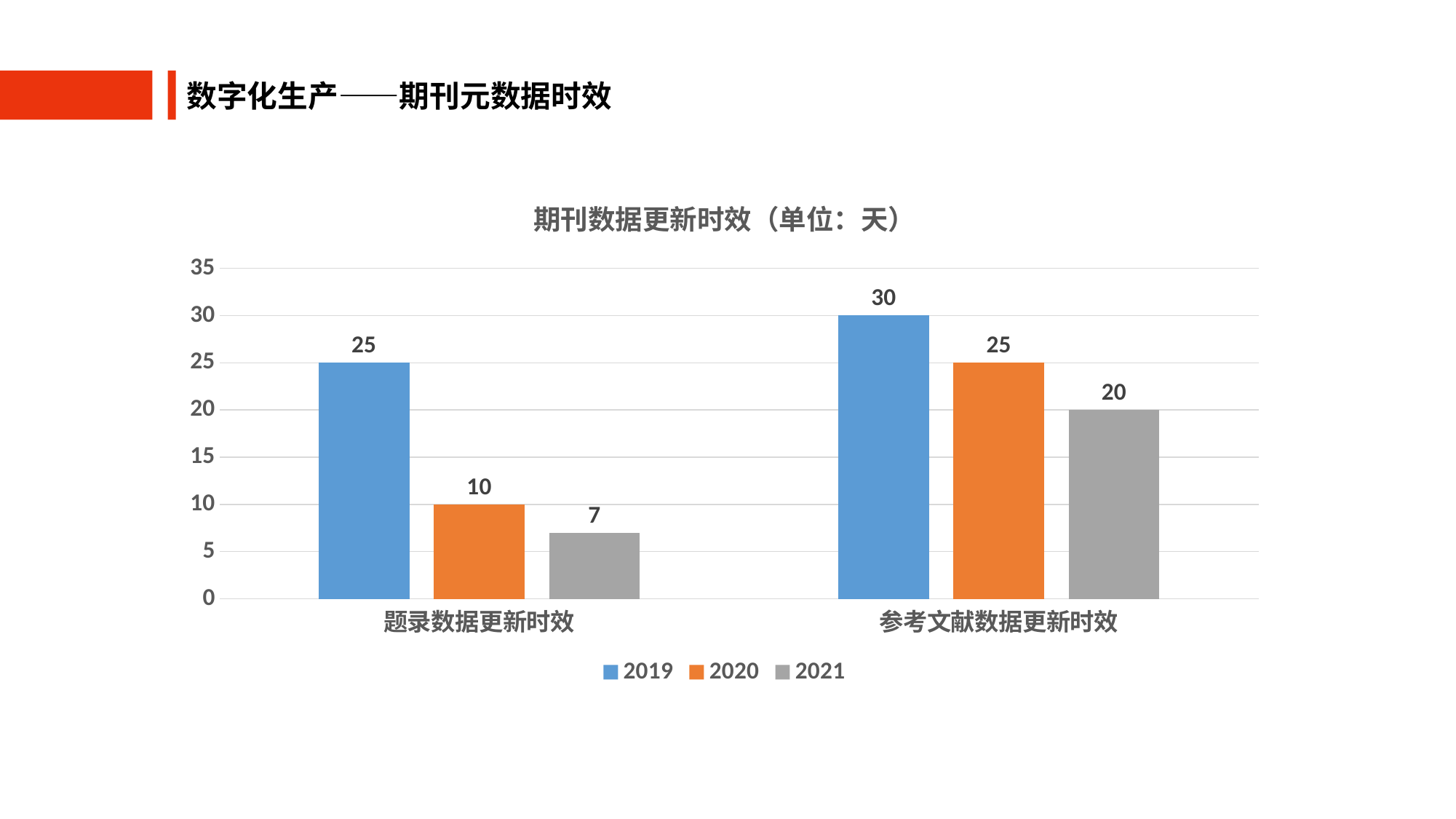

数字化生产——期刊元数据时效

### Chart: 期刊数据更新时效（单位：天）

| Category | 2019 | 2020 | 2021 |
|---|---|---|---|
| 题录数据更新时效 | 25.0 | 10.0 | 7.0 |
| 参考文献数据更新时效 | 30.0 | 25.0 | 20.0 |